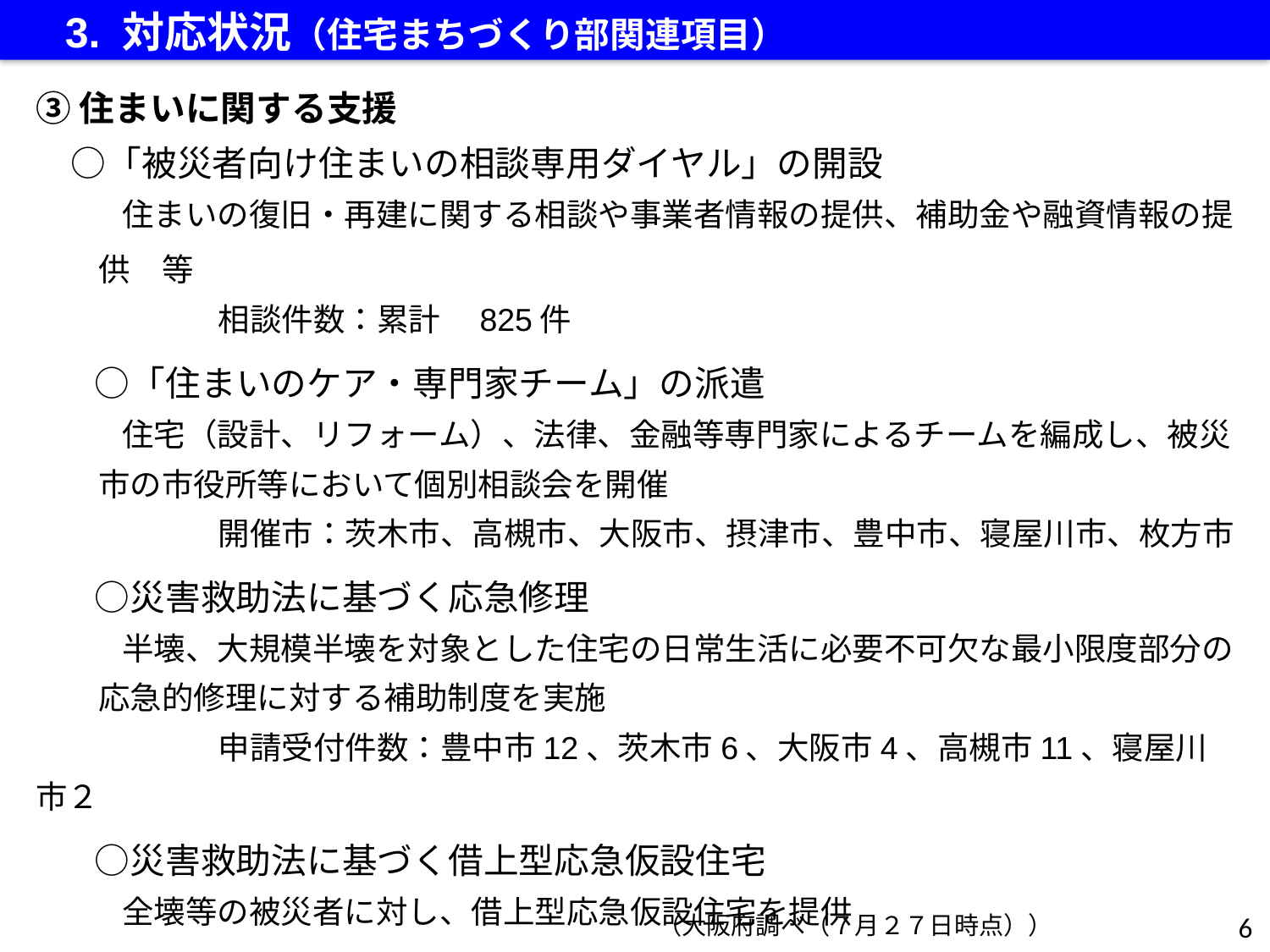

3. 対応状況（住宅まちづくり部関連項目）
③住まいに関する支援
　○「被災者向け住まいの相談専用ダイヤル」の開設
住まいの復旧・再建に関する相談や事業者情報の提供、補助金や融資情報の提供　等
　　　　　相談件数：累計　825件
　○「住まいのケア・専門家チーム」の派遣
住宅（設計、リフォーム）、法律、金融等専門家によるチームを編成し、被災市の市役所等において個別相談会を開催
　　　　　開催市：茨木市、高槻市、大阪市、摂津市、豊中市、寝屋川市、枚方市
　○災害救助法に基づく応急修理
半壊、大規模半壊を対象とした住宅の日常生活に必要不可欠な最小限度部分の応急的修理に対する補助制度を実施
　　　　　申請受付件数：豊中市12、茨木市6、大阪市4、高槻市11、寝屋川市２
　○災害救助法に基づく借上型応急仮設住宅
全壊等の被災者に対し、借上型応急仮設住宅を提供

6
（大阪府調べ（７月２７日時点））